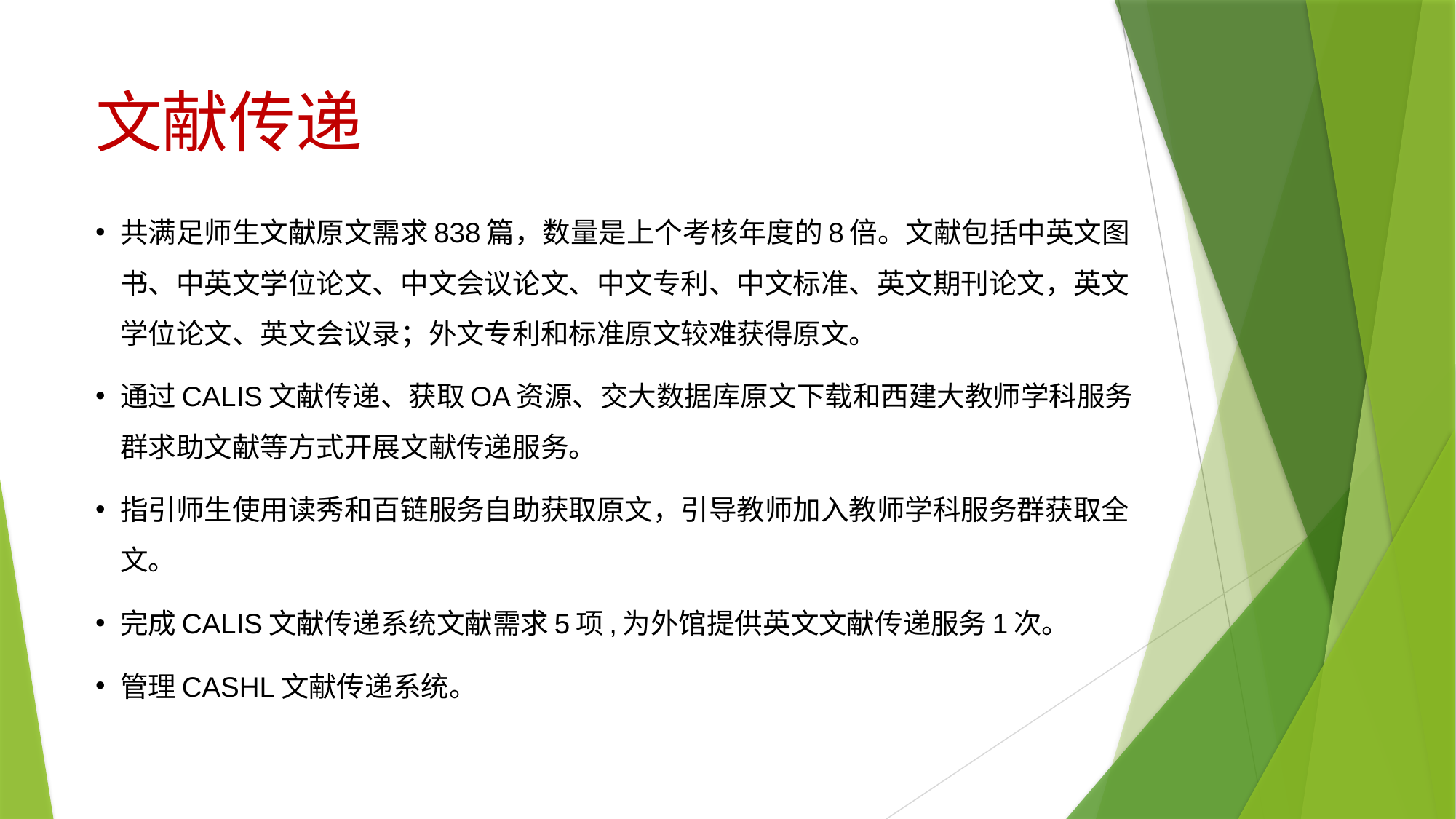

# 文献传递
共满足师生文献原文需求838篇，数量是上个考核年度的8倍。文献包括中英文图书、中英文学位论文、中文会议论文、中文专利、中文标准、英文期刊论文，英文学位论文、英文会议录；外文专利和标准原文较难获得原文。
通过CALIS文献传递、获取OA资源、交大数据库原文下载和西建大教师学科服务群求助文献等方式开展文献传递服务。
指引师生使用读秀和百链服务自助获取原文，引导教师加入教师学科服务群获取全文。
完成CALIS文献传递系统文献需求5项,为外馆提供英文文献传递服务1次。
管理CASHL文献传递系统。